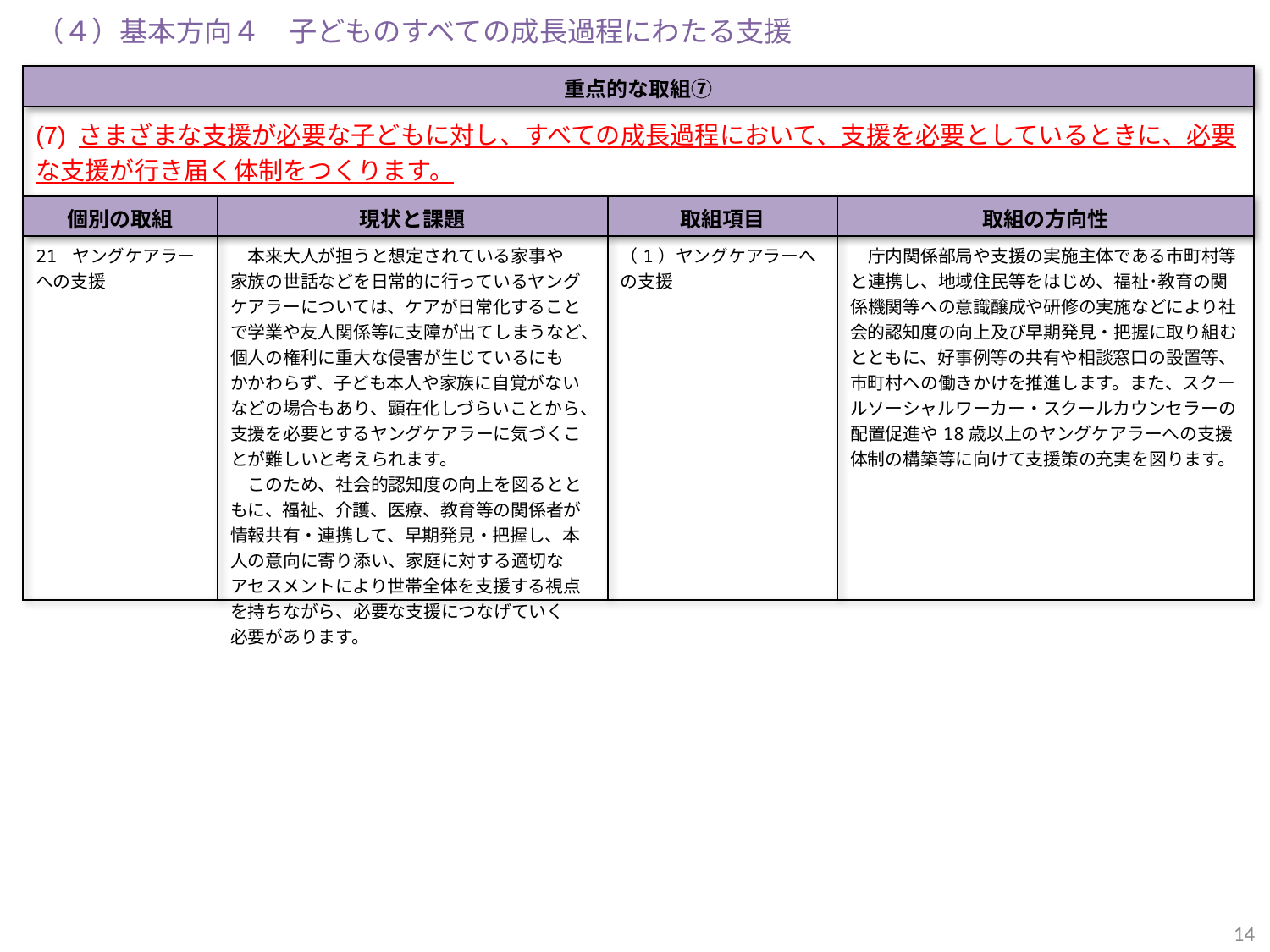

（４）基本方向４　子どものすべての成長過程にわたる支援
| 重点的な取組⑦ |  |  |  |
| --- | --- | --- | --- |
| (7) さまざまな支援が必要な子どもに対し、すべての成長過程において、支援を必要としているときに、必要な支援が行き届く体制をつくります。 |  |  |  |
| 個別の取組 | 現状と課題 | 取組項目 | 取組の方向性 |
| 21 ヤングケアラーへの支援 | 本来大人が担うと想定されている家事や 家族の世話などを日常的に行っているヤングケアラーについては、ケアが日常化することで学業や友人関係等に支障が出てしまうなど、個人の権利に重大な侵害が生じているにも かかわらず、子ども本人や家族に自覚がないなどの場合もあり、顕在化しづらいことから、支援を必要とするヤングケアラーに気づくことが難しいと考えられます。 　このため、社会的認知度の向上を図るとともに、福祉、介護、医療、教育等の関係者が情報共有・連携して、早期発見・把握し、本人の意向に寄り添い、家庭に対する適切な アセスメントにより世帯全体を支援する視点を持ちながら、必要な支援につなげていく 必要があります。 | （1）ヤングケアラーへの支援 | 庁内関係部局や支援の実施主体である市町村等と連携し、地域住民等をはじめ、福祉･教育の関係機関等への意識醸成や研修の実施などにより社会的認知度の向上及び早期発見・把握に取り組むとともに、好事例等の共有や相談窓口の設置等、市町村への働きかけを推進します。また、スクールソーシャルワーカー・スクールカウンセラーの配置促進や18歳以上のヤングケアラーへの支援体制の構築等に向けて支援策の充実を図ります。 |
14